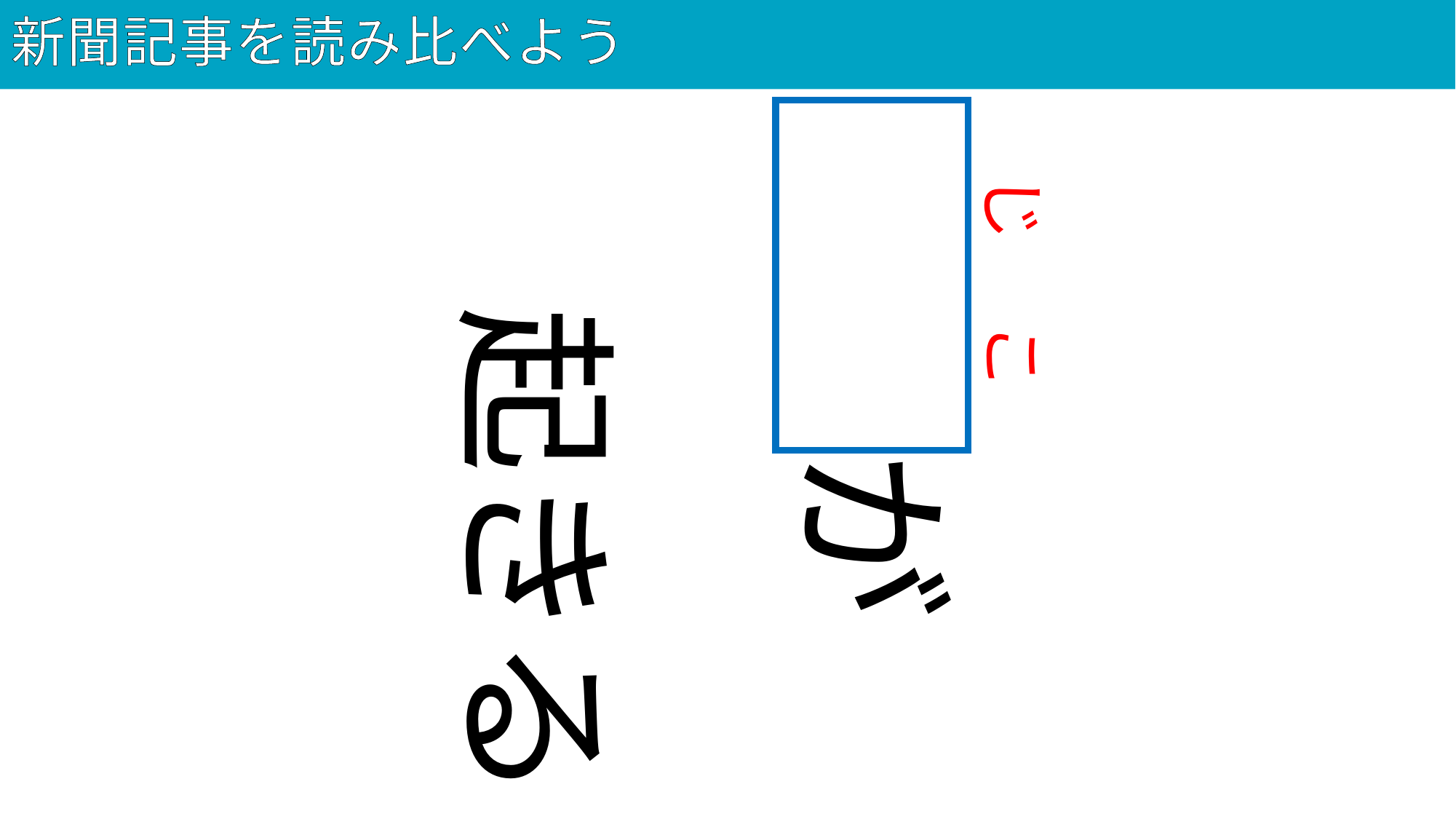

# 新聞記事を読み比べよう
77

事故が
じ　 こ
起きる